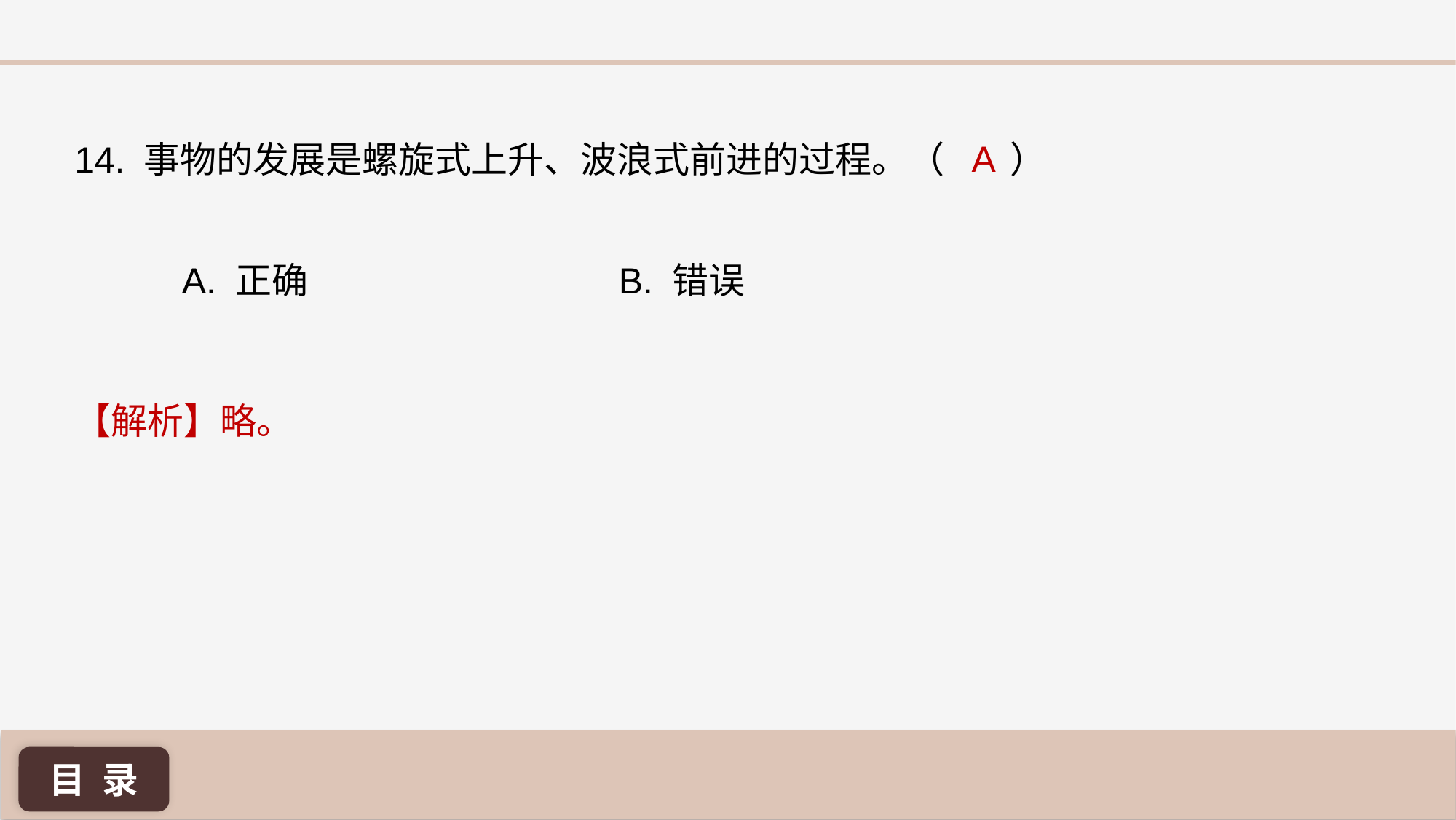

A
14. 事物的发展是螺旋式上升、波浪式前进的过程。（        ）
A. 正确 			B. 错误
【解析】略。